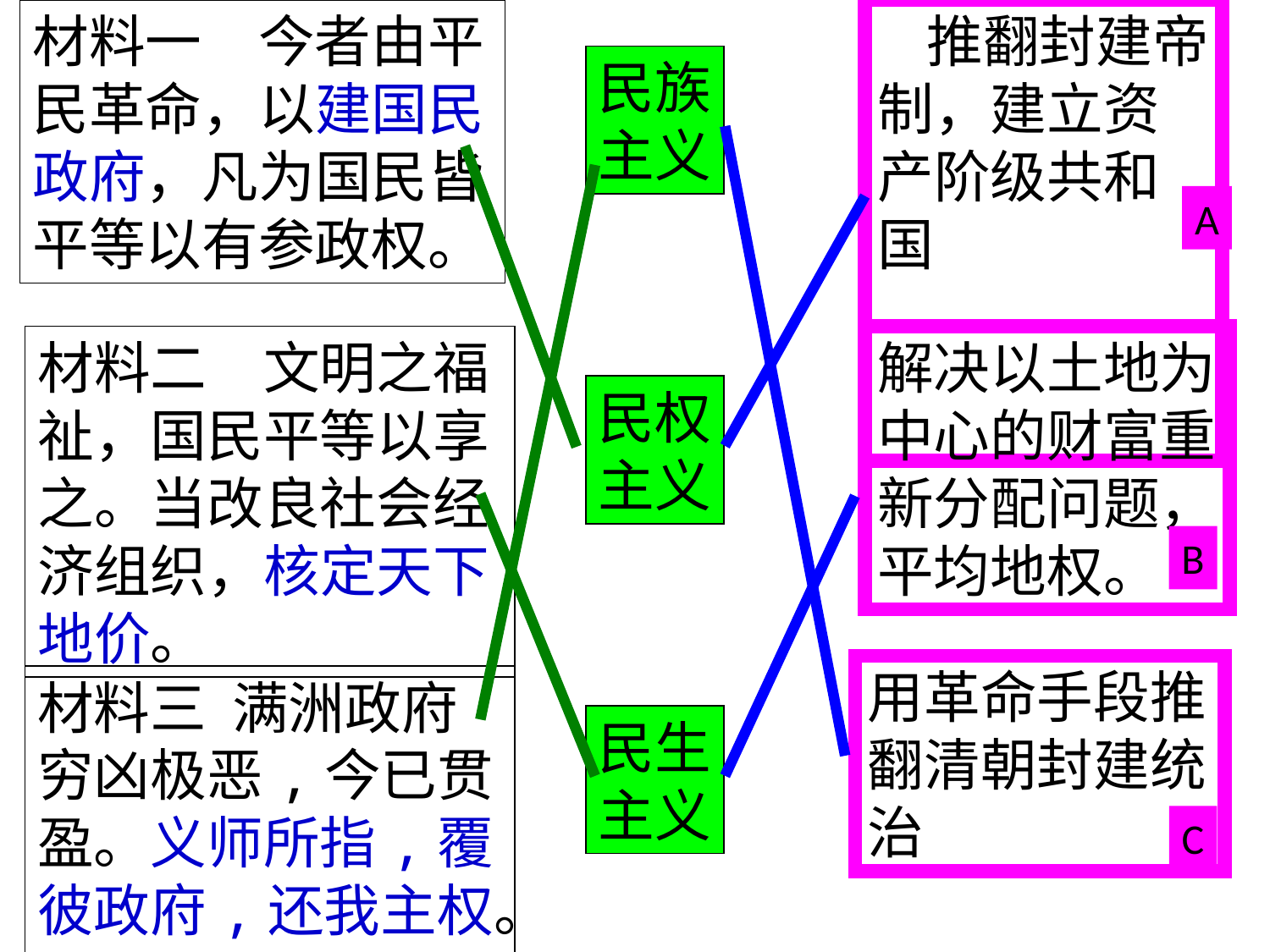

材料一　今者由平民革命，以建国民政府，凡为国民皆平等以有参政权。
　推翻封建帝制，建立资产阶级共和国
民族
主义

A
材料二　文明之福祉，国民平等以享之。当改良社会经济组织，核定天下地价。
解决以土地为中心的财富重新分配问题，平均地权。
民权
主义
B
用革命手段推翻清朝封建统治
材料三  满洲政府穷凶极恶,今已贯盈。义师所指,覆彼政府,还我主权。
民生
主义
C